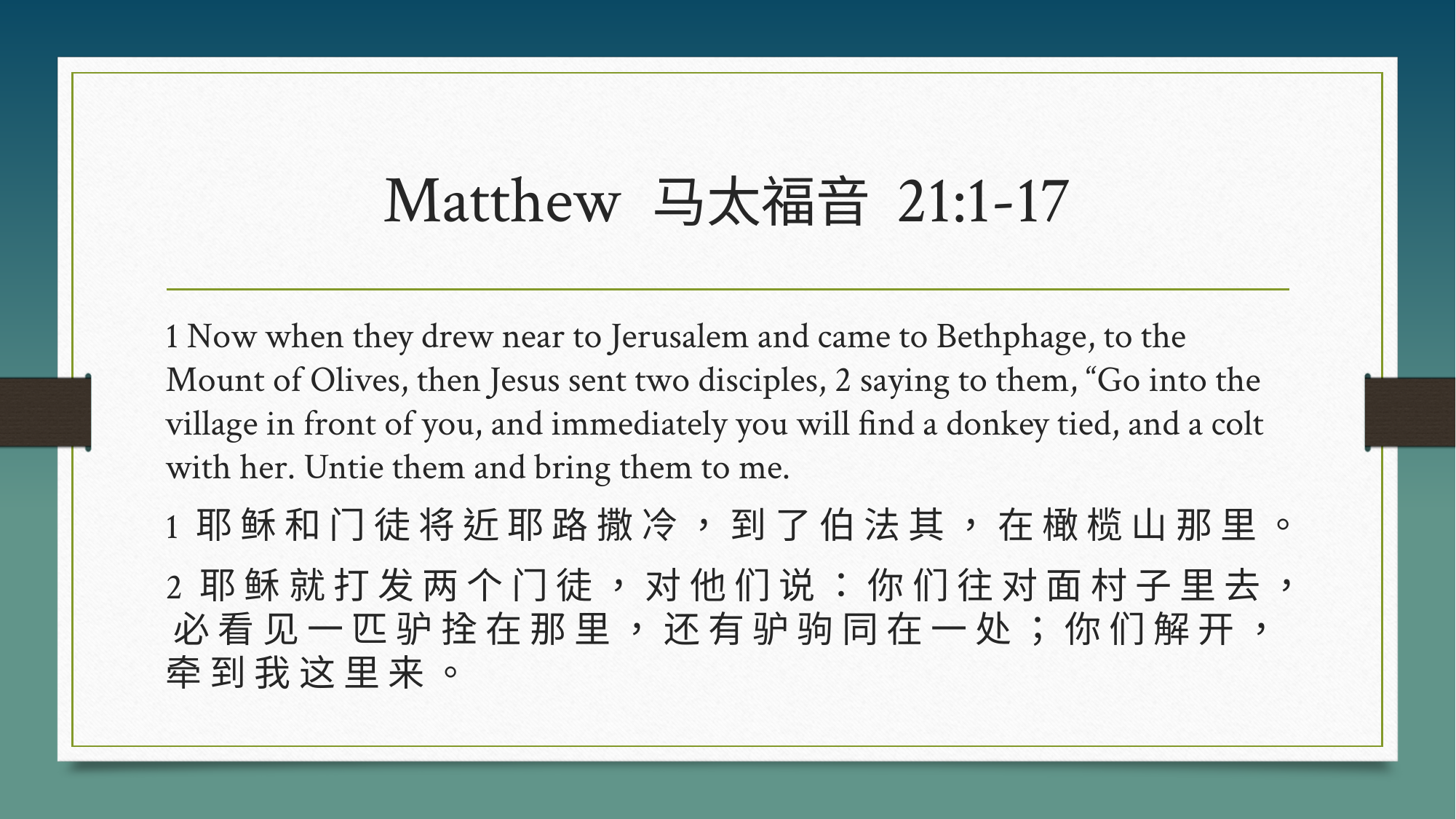

# Matthew 马太福音 21:1-17
1 Now when they drew near to Jerusalem and came to Bethphage, to the Mount of Olives, then Jesus sent two disciples, 2 saying to them, “Go into the village in front of you, and immediately you will find a donkey tied, and a colt with her. Untie them and bring them to me.
1 耶 稣 和 门 徒 将 近 耶 路 撒 冷 ， 到 了 伯 法 其 ， 在 橄 榄 山 那 里 。
2 耶 稣 就 打 发 两 个 门 徒 ， 对 他 们 说 ： 你 们 往 对 面 村 子 里 去 ， 必 看 见 一 匹 驴 拴 在 那 里 ， 还 有 驴 驹 同 在 一 处 ； 你 们 解 开 ， 牵 到 我 这 里 来 。